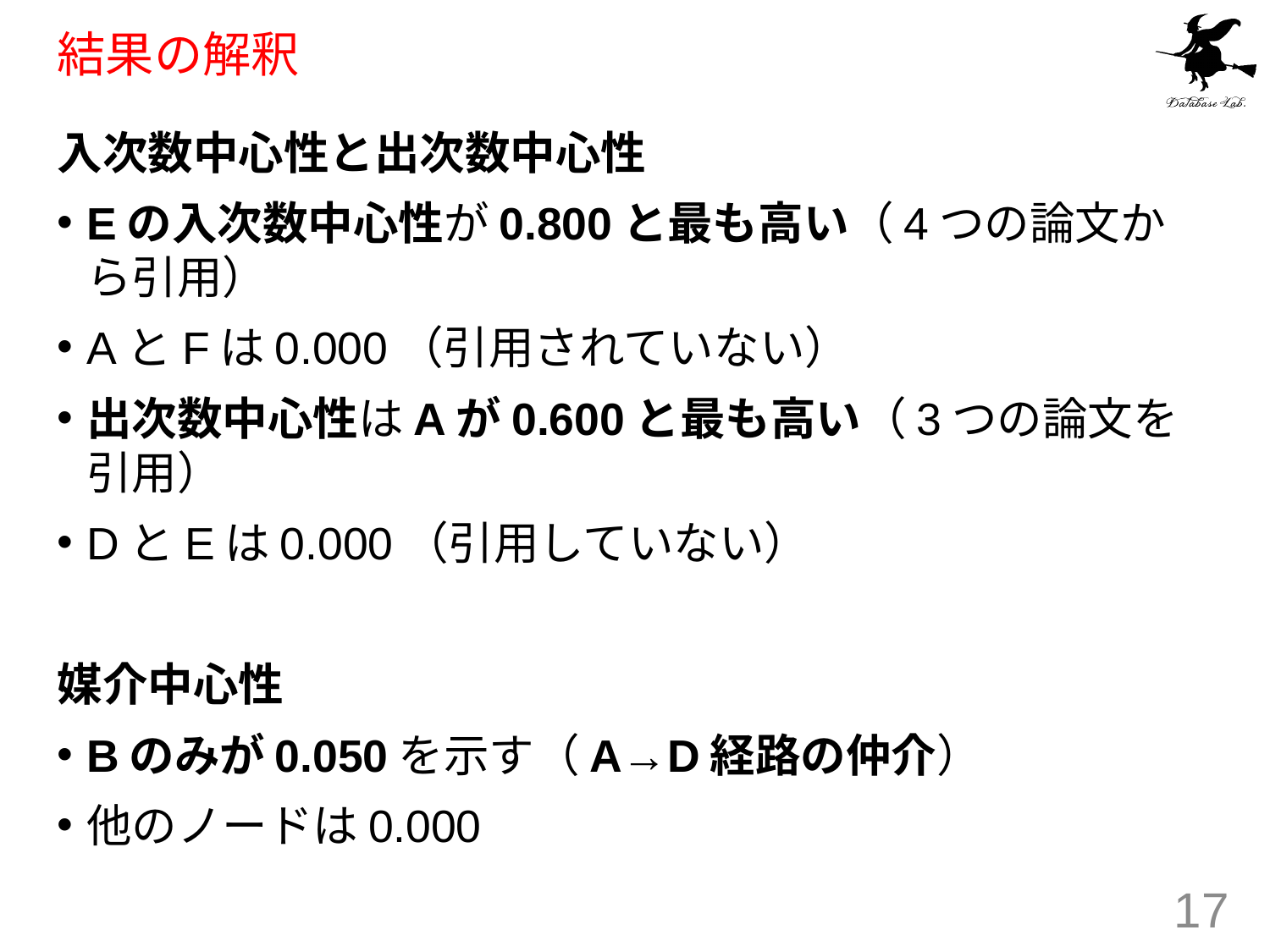

# 結果の解釈
入次数中心性と出次数中心性
Eの入次数中心性が0.800と最も高い（4つの論文から引用）
AとFは0.000（引用されていない）
出次数中心性はAが0.600と最も高い（3つの論文を引用）
DとEは0.000（引用していない）

媒介中心性
Bのみが0.050を示す（A→D経路の仲介）
他のノードは0.000

17